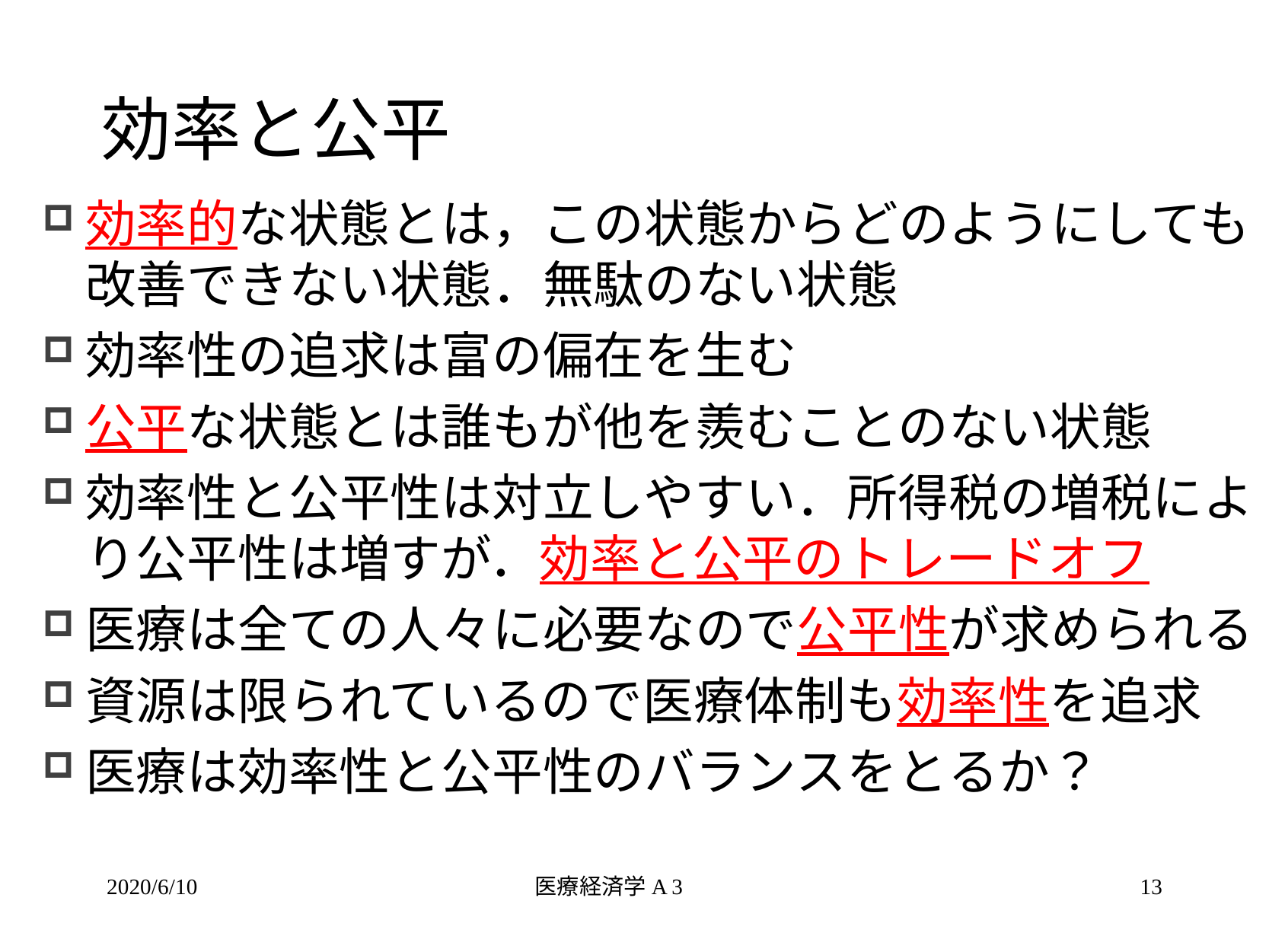

# 効率と公平
効率的な状態とは，この状態からどのようにしても改善できない状態．無駄のない状態
効率性の追求は富の偏在を生む
公平な状態とは誰もが他を羨むことのない状態
効率性と公平性は対立しやすい．所得税の増税により公平性は増すが．効率と公平のトレードオフ
医療は全ての人々に必要なので公平性が求められる
資源は限られているので医療体制も効率性を追求
医療は効率性と公平性のバランスをとるか？

2020/6/10
医療経済学A 3
13